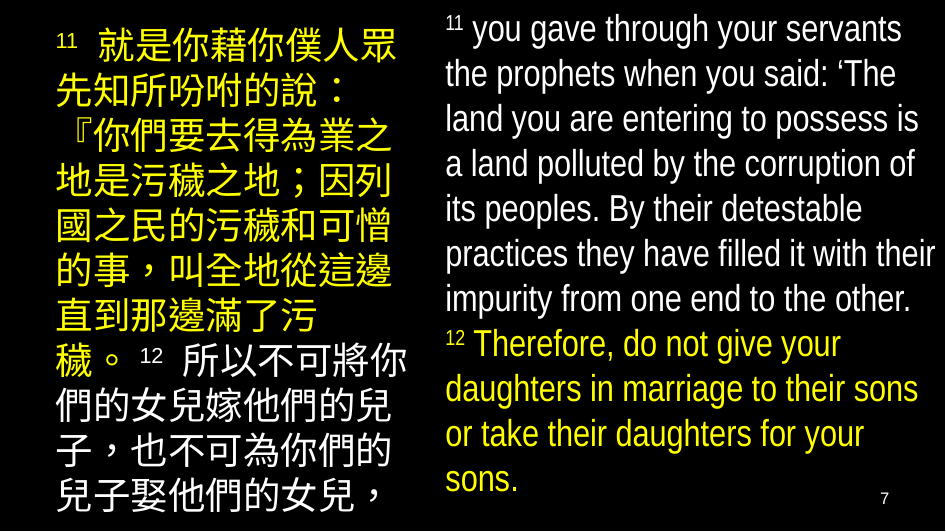

11 you gave through your servants the prophets when you said: ‘The land you are entering to possess is a land polluted by the corruption of its peoples. By their detestable practices they have filled it with their impurity from one end to the other. 12 Therefore, do not give your daughters in marriage to their sons or take their daughters for your sons.
11 就是你藉你僕人眾先知所吩咐的說：『你們要去得為業之地是污穢之地；因列國之民的污穢和可憎的事，叫全地從這邊直到那邊滿了污穢。12 所以不可將你們的女兒嫁他們的兒子，也不可為你們的兒子娶他們的女兒，
7